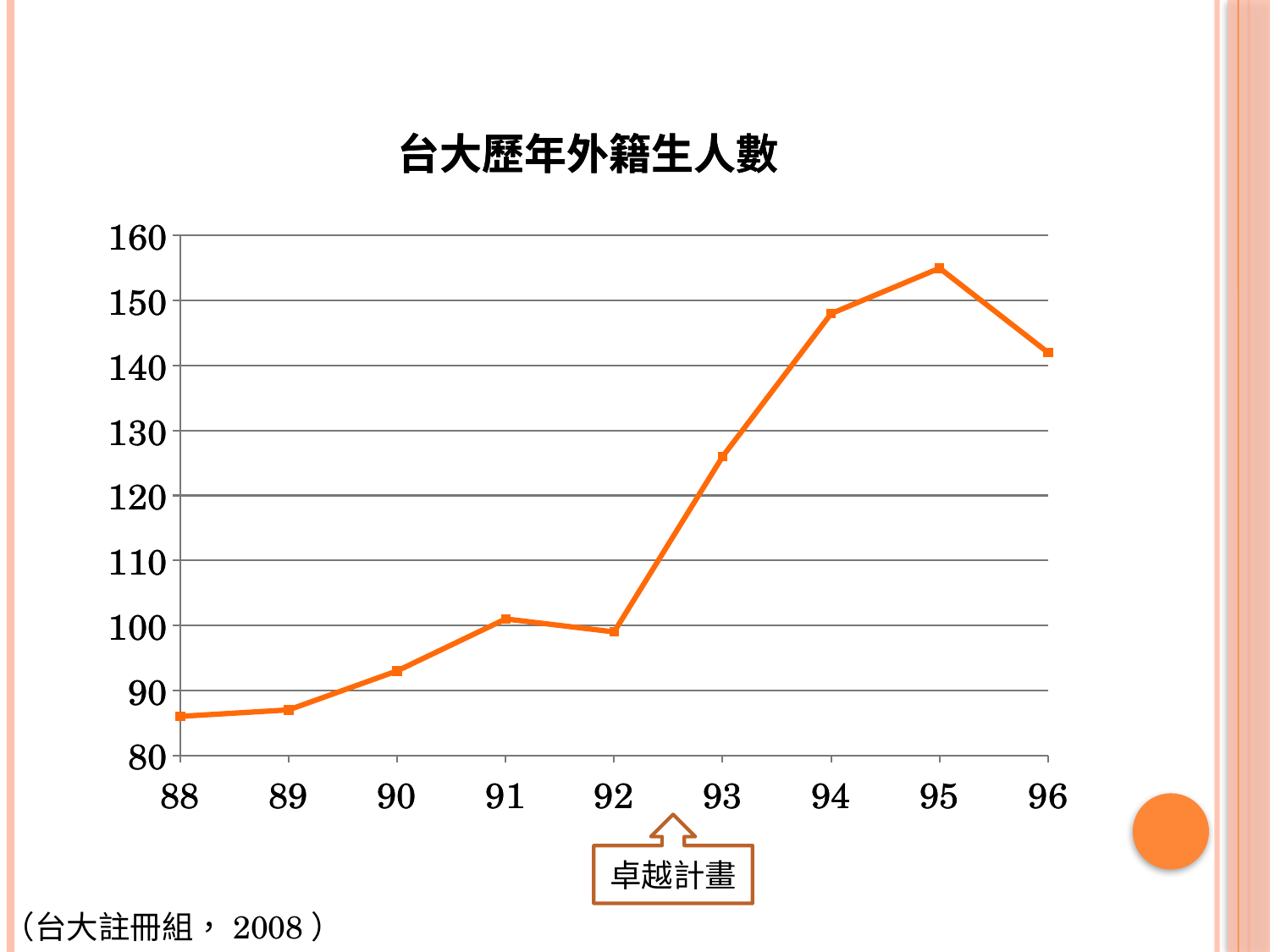

### Chart: 台大歷年外籍生人數

| Category |  |
|---|---|
| 88 | 86.0 |
| 89 | 87.0 |
| 90 | 93.0 |
| 91 | 101.0 |
| 92 | 99.0 |
| 93 | None |
| 94 | None |
| 95 | None |
| 96 | None |

### Chart: 台大歷年外籍生人數

| Category |  |
|---|---|
| 88 | 86.0 |
| 89 | 87.0 |
| 90 | 93.0 |
| 91 | 101.0 |
| 92 | 99.0 |
| 93 | 126.0 |
| 94 | 148.0 |
| 95 | 155.0 |
| 96 | 142.0 |
卓越計畫
（台大註冊組，2008）